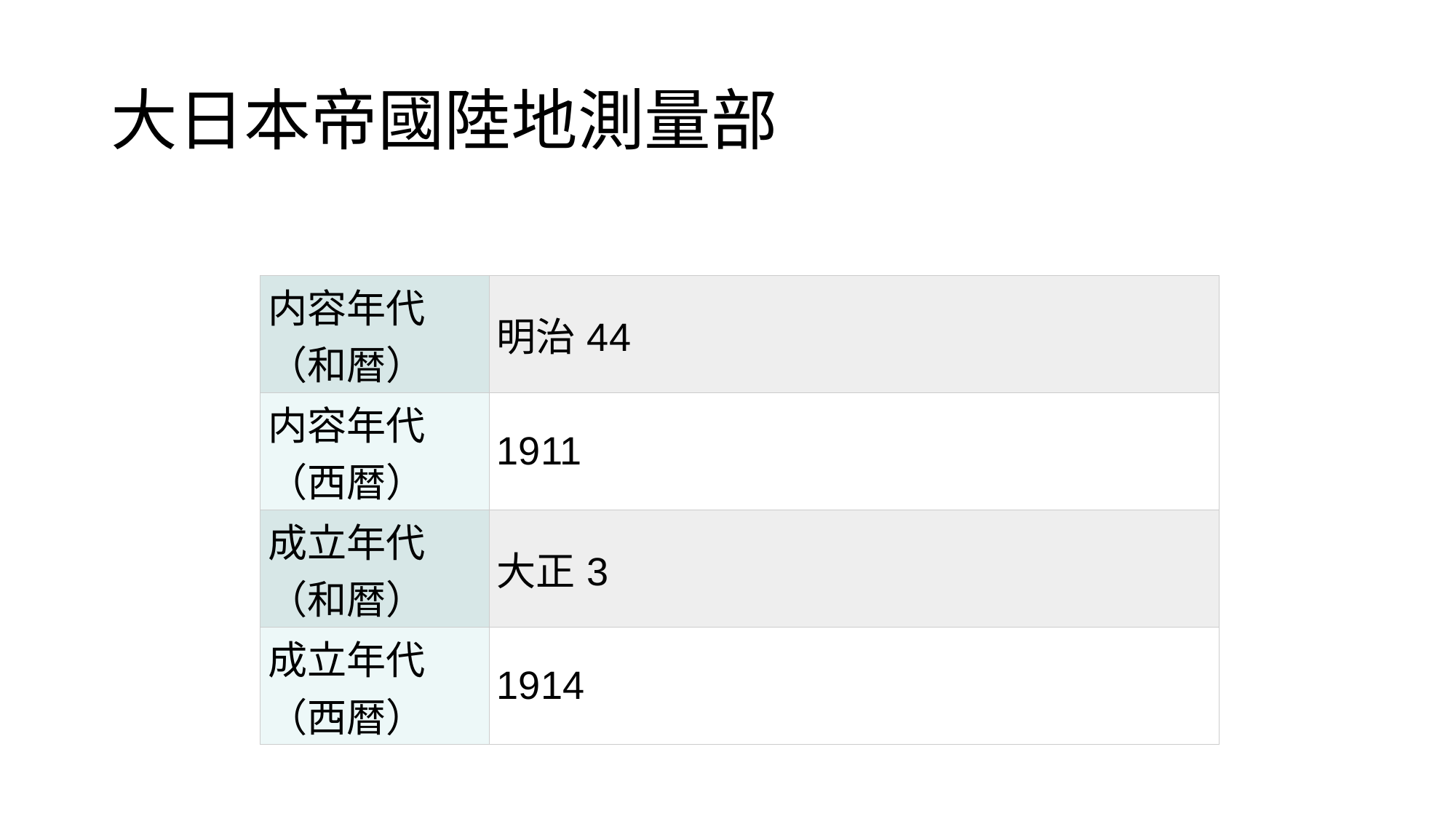

# 大日本帝國陸地測量部
| 内容年代（和暦） | 明治44 |
| --- | --- |
| 内容年代（西暦） | 1911 |
| 成立年代（和暦） | 大正3 |
| 成立年代（西暦） | 1914 |